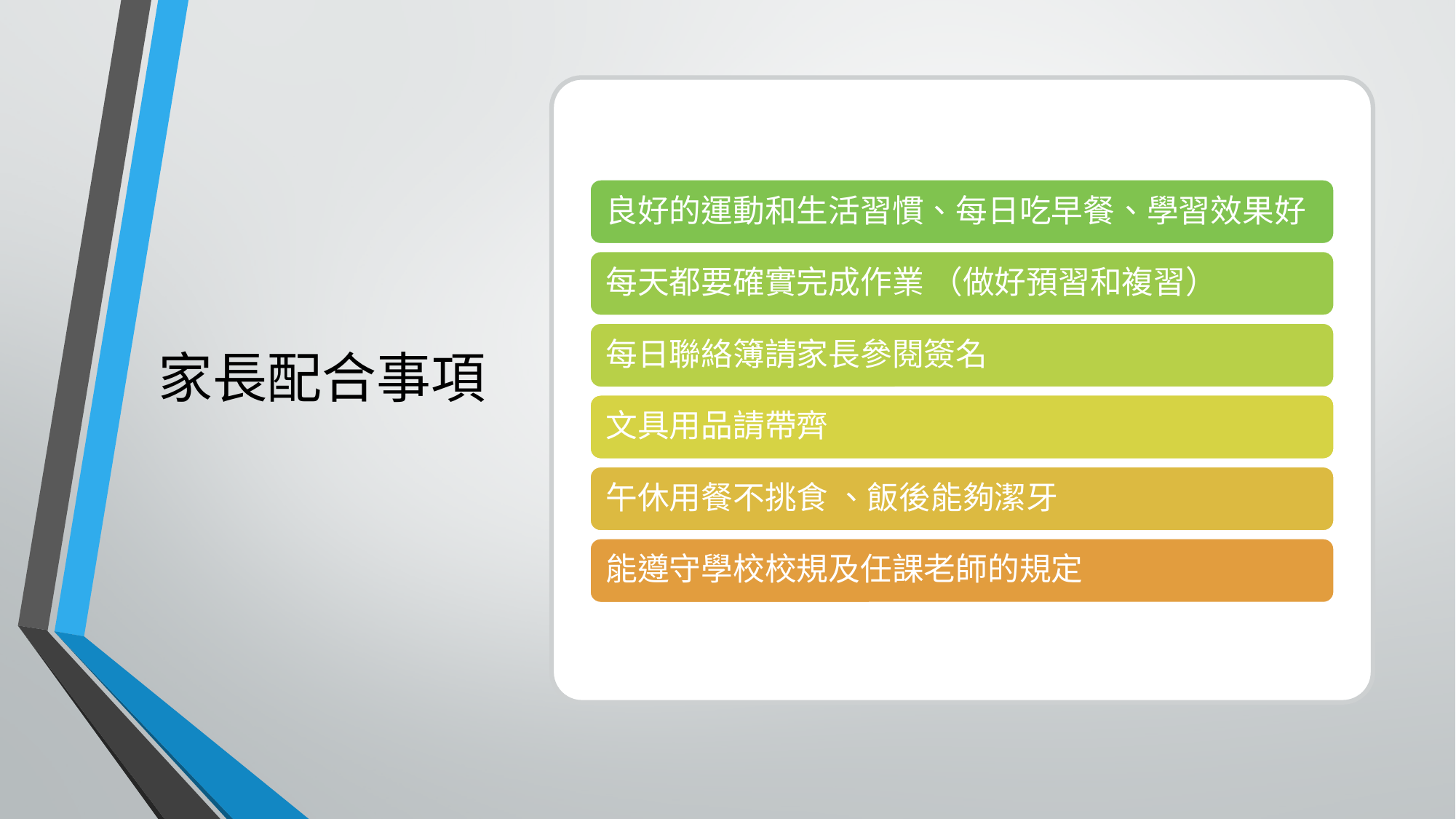

良好的運動和生活習慣、每日吃早餐、學習效果好
每天都要確實完成作業 （做好預習和複習）
每日聯絡簿請家長參閱簽名
文具用品請帶齊
午休用餐不挑食 、飯後能夠潔牙
能遵守學校校規及任課老師的規定
# 家長配合事項